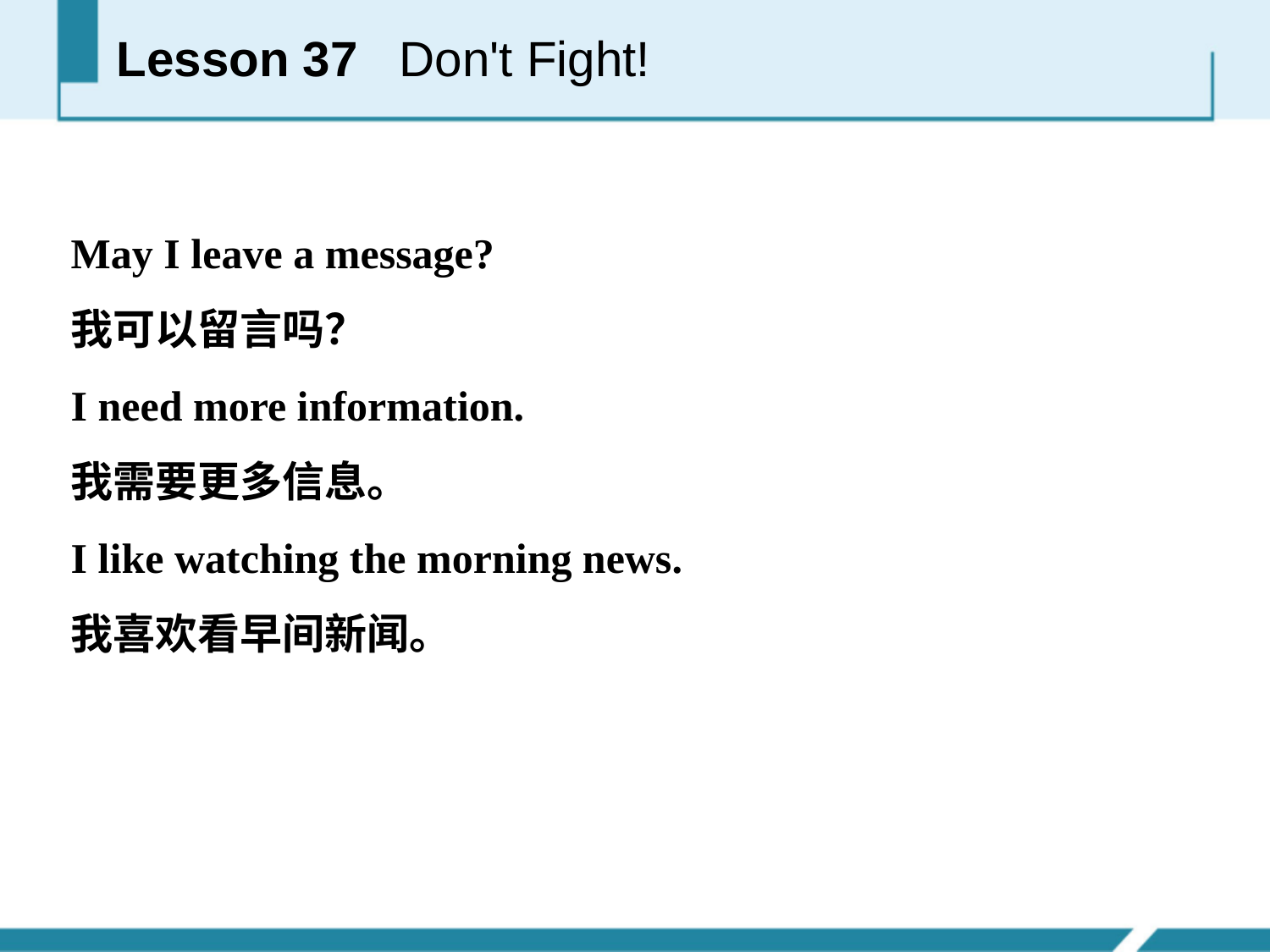

May I leave a message?
我可以留言吗？
I need more information.
我需要更多信息。
I like watching the morning news.
我喜欢看早间新闻。